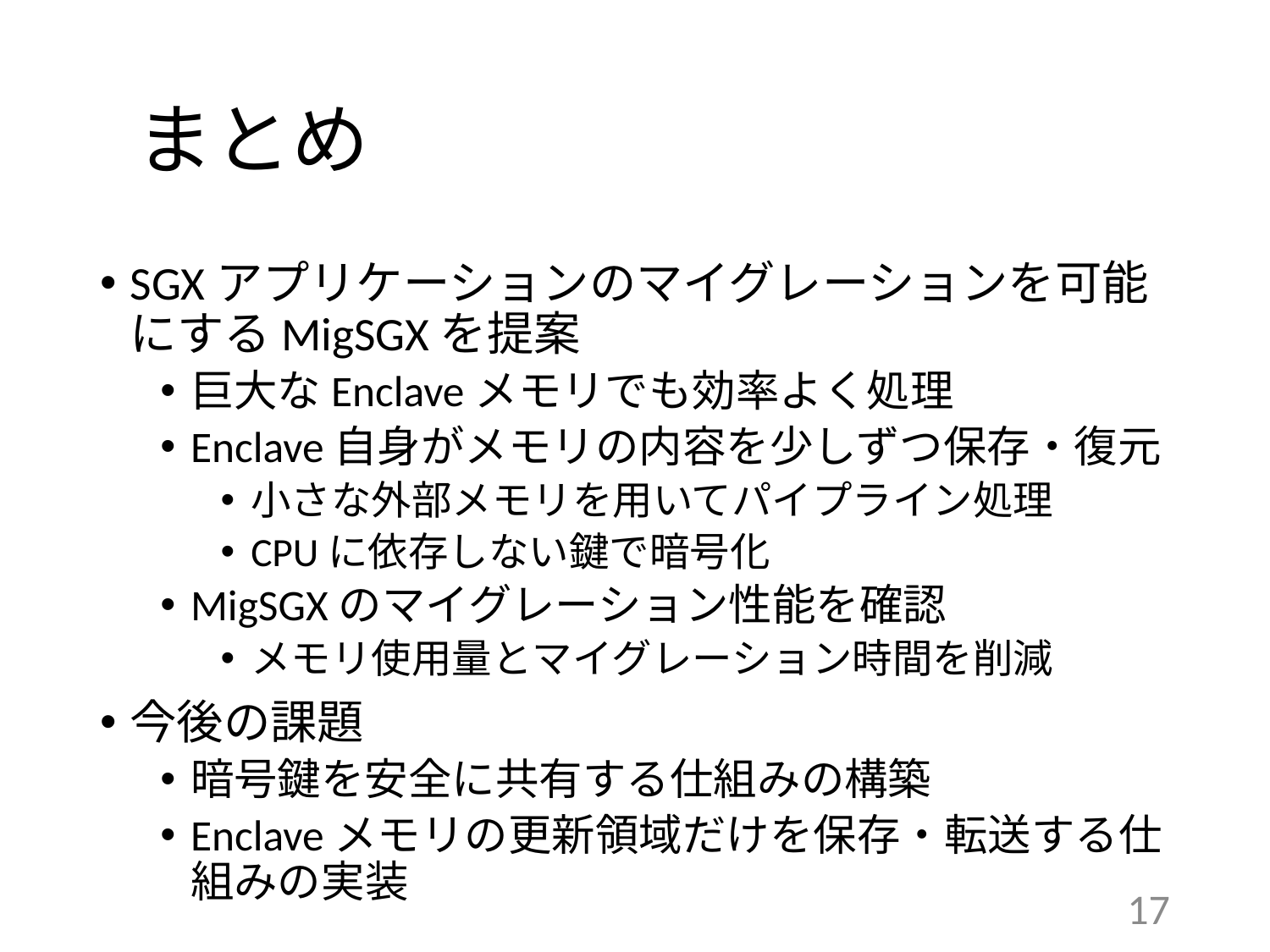

# まとめ
SGXアプリケーションのマイグレーションを可能にするMigSGXを提案
巨大なEnclaveメモリでも効率よく処理
Enclave自身がメモリの内容を少しずつ保存・復元
小さな外部メモリを用いてパイプライン処理
CPUに依存しない鍵で暗号化
MigSGXのマイグレーション性能を確認
メモリ使用量とマイグレーション時間を削減
今後の課題
暗号鍵を安全に共有する仕組みの構築
Enclaveメモリの更新領域だけを保存・転送する仕組みの実装
17